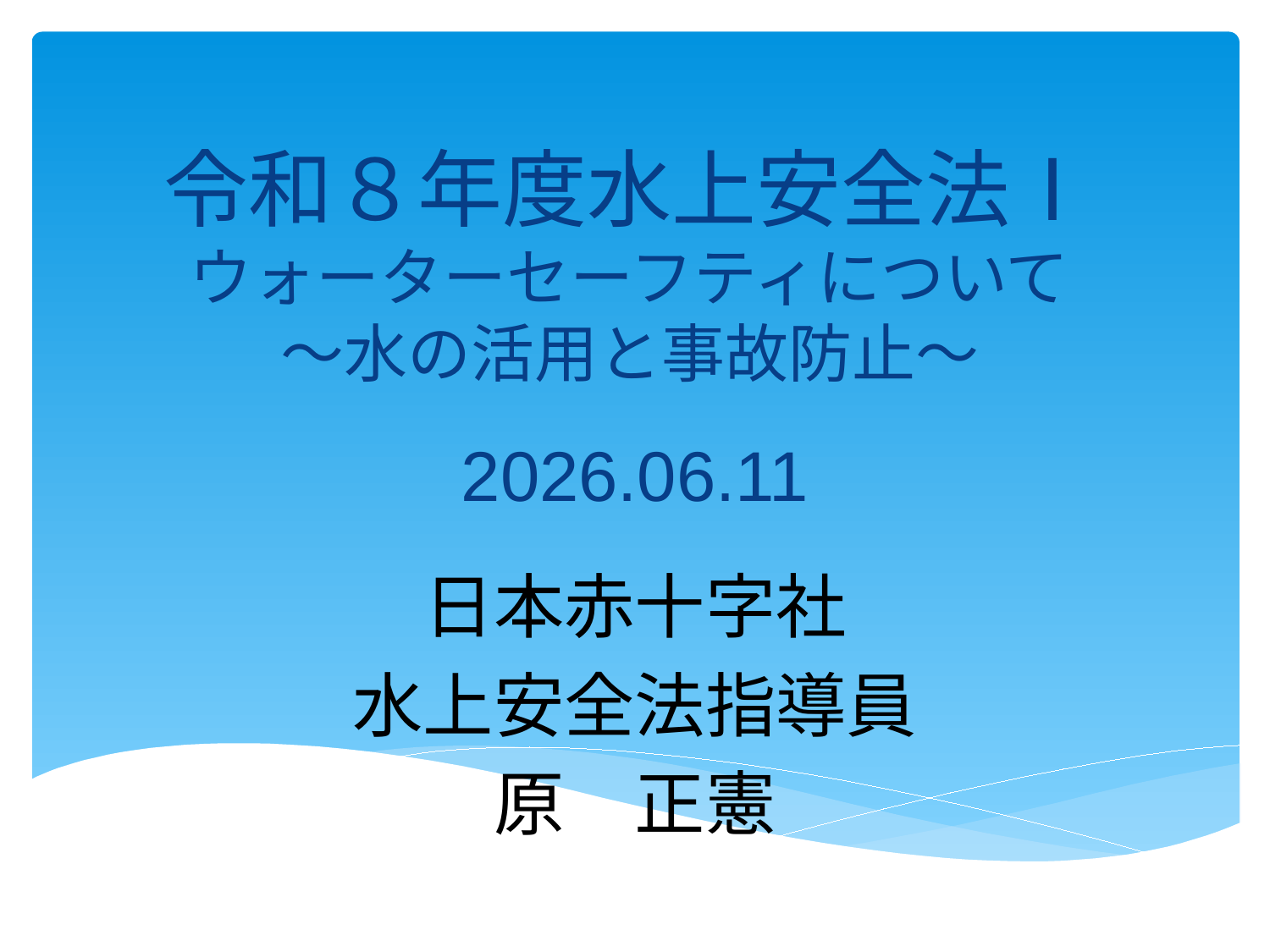

# 令和８年度水上安全法Ⅰ ウォーターセーフティについて ～水の活用と事故防止～
2026.06.11

日本赤十字社
水上安全法指導員
原　正憲